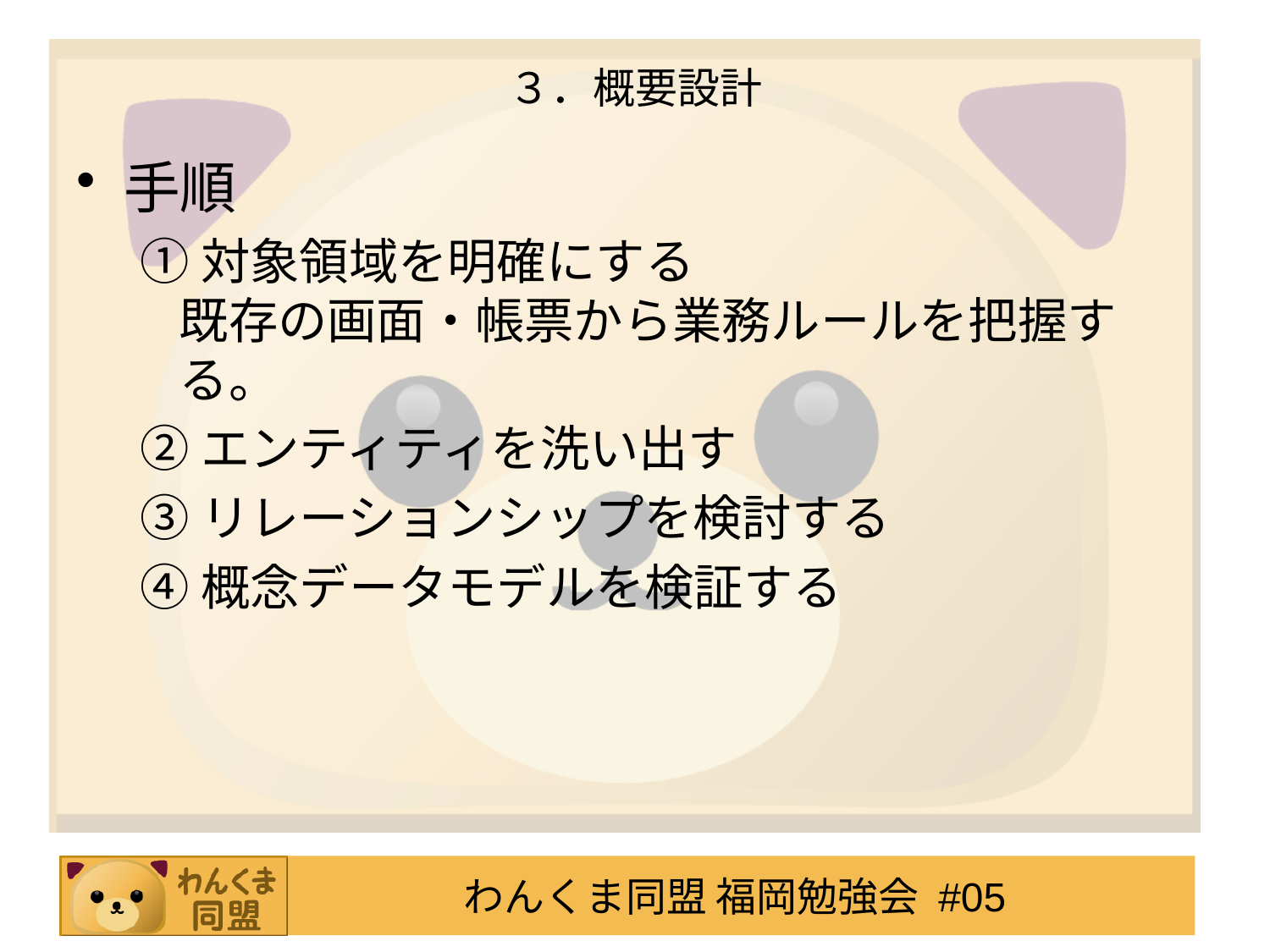

# ３．概要設計
手順
①対象領域を明確にする
既存の画面・帳票から業務ルールを把握する。
②エンティティを洗い出す
③リレーションシップを検討する
④概念データモデルを検証する